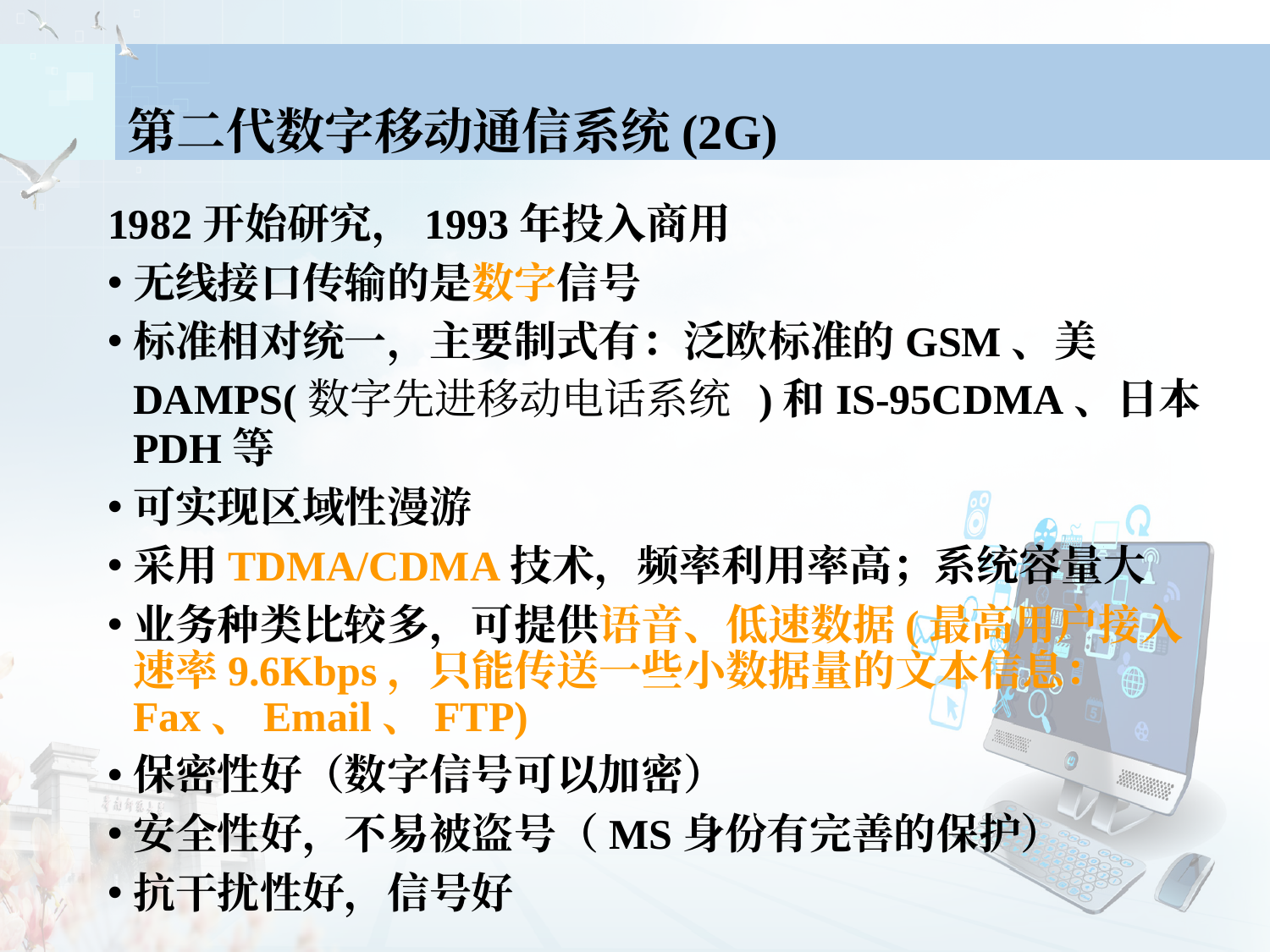

第二代数字移动通信系统(2G)
1982开始研究，1993年投入商用
无线接口传输的是数字信号
标准相对统一，主要制式有：泛欧标准的GSM、美DAMPS(数字先进移动电话系统 )和IS-95CDMA、日本PDH等
可实现区域性漫游
采用TDMA/CDMA技术，频率利用率高；系统容量大
业务种类比较多，可提供语音、低速数据(最高用户接入速率9.6Kbps，只能传送一些小数据量的文本信息：Fax、Email、FTP)
保密性好（数字信号可以加密）
安全性好，不易被盗号（MS身份有完善的保护）
抗干扰性好，信号好